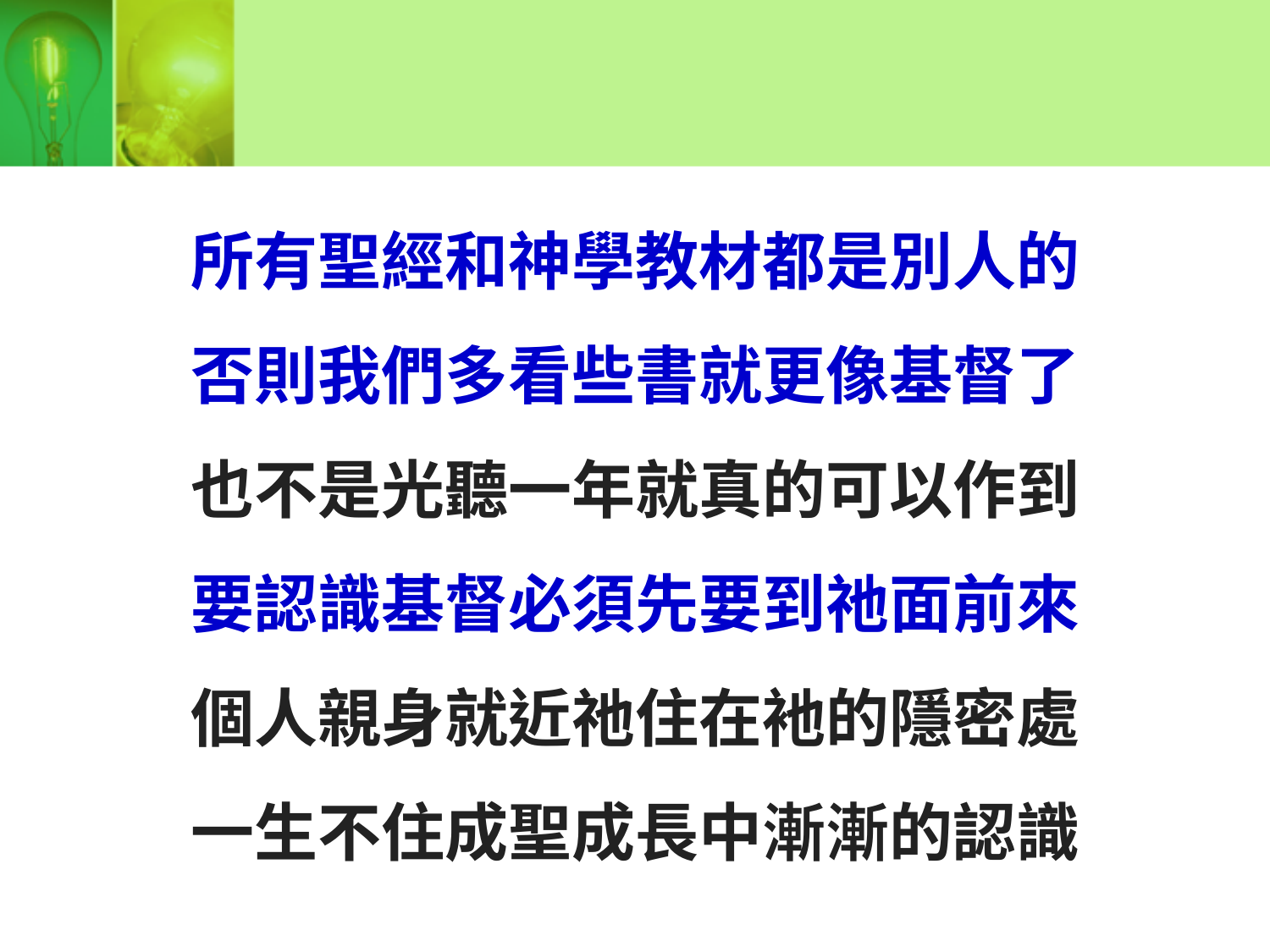

所有聖經和神學教材都是別人的
否則我們多看些書就更像基督了
也不是光聽一年就真的可以作到
要認識基督必須先要到祂面前來
個人親身就近祂住在衪的隱密處
一生不住成聖成長中漸漸的認識